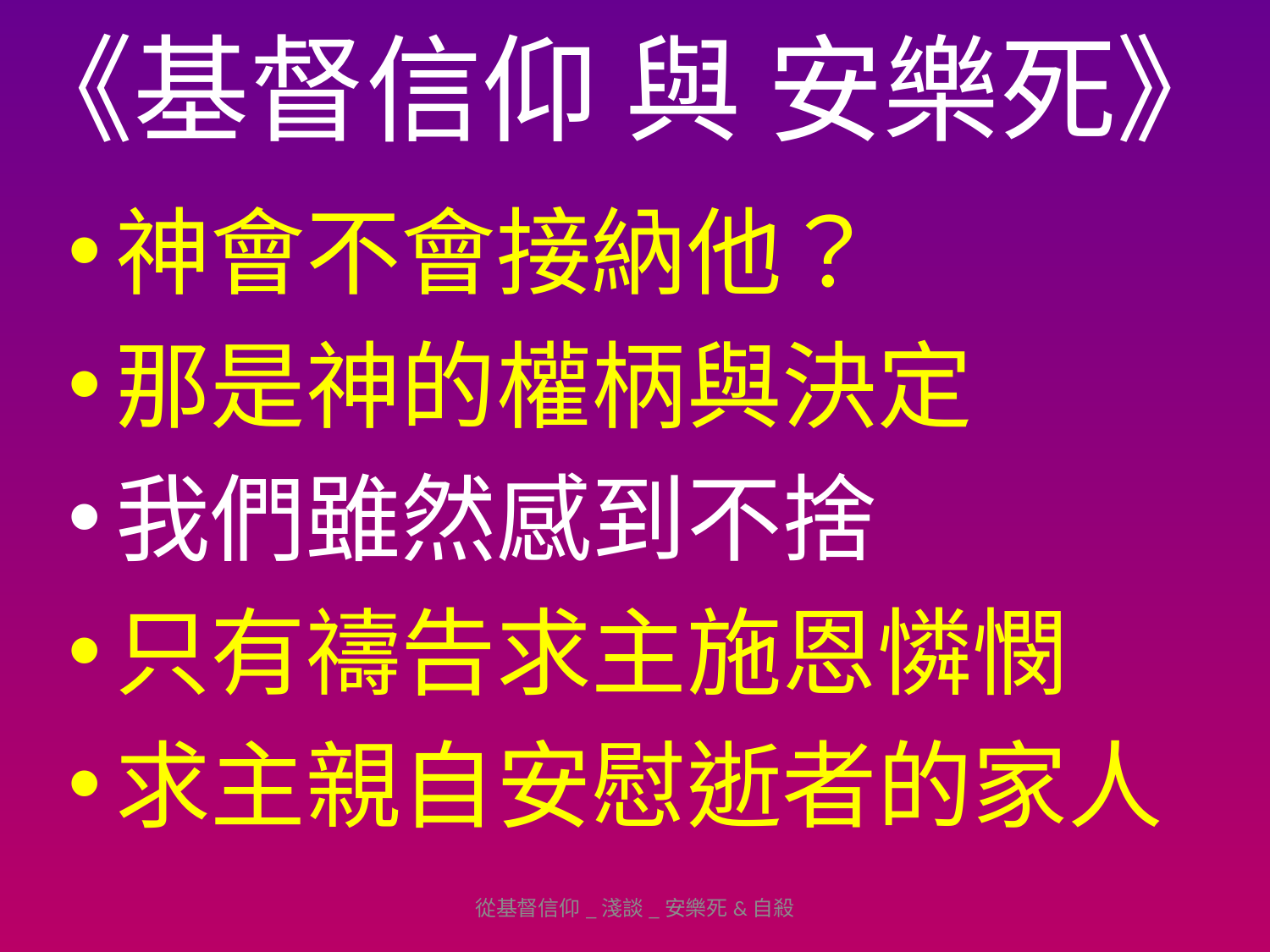

# 《基督信仰 與 安樂死》
神會不會接納他？
那是神的權柄與決定
我們雖然感到不捨
只有禱告求主施恩憐憫
求主親自安慰逝者的家人
從基督信仰_淺談_安樂死&自殺